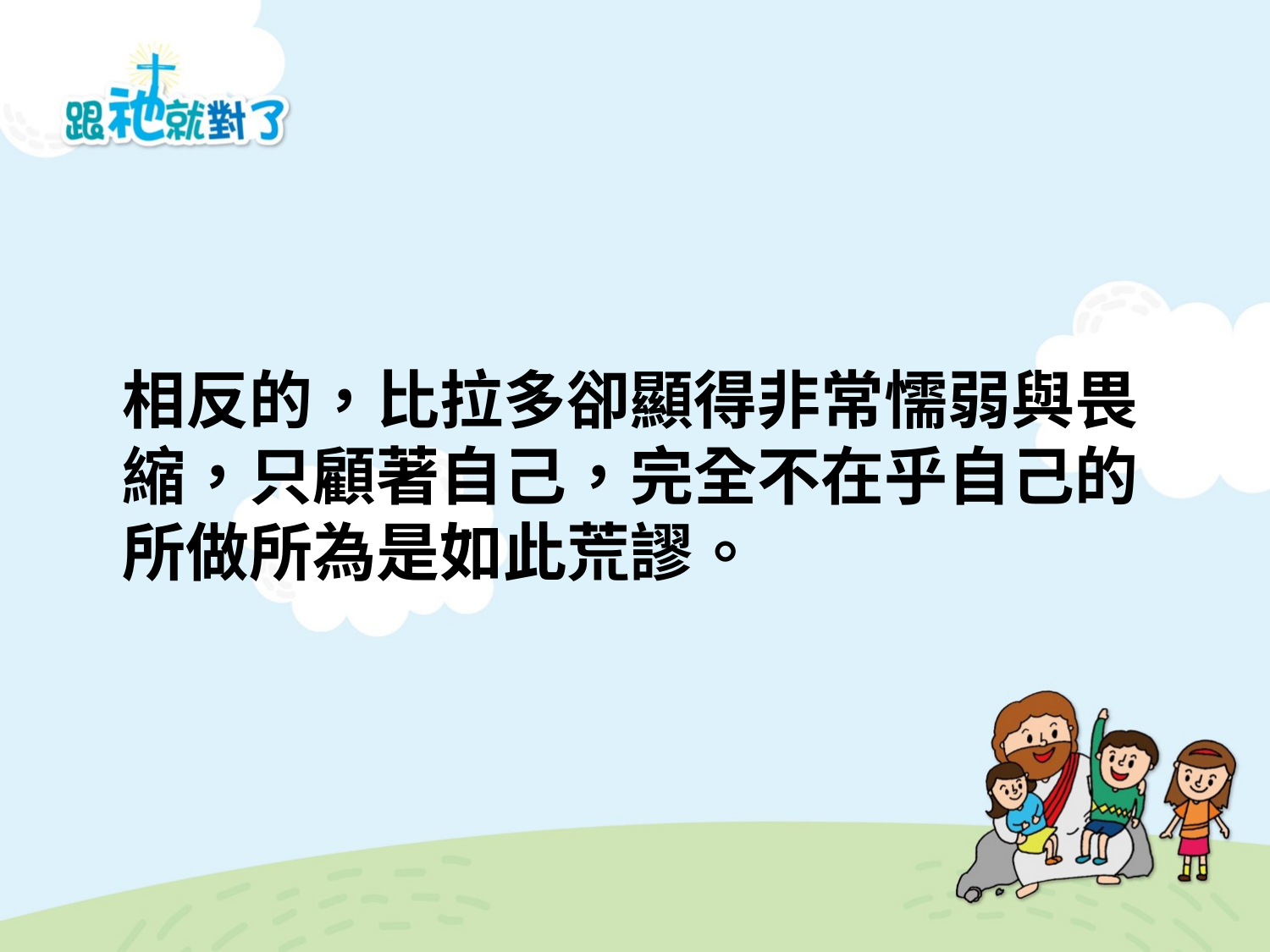

相反的，比拉多卻顯得非常懦弱與畏縮，只顧著自己，完全不在乎自己的所做所為是如此荒謬。